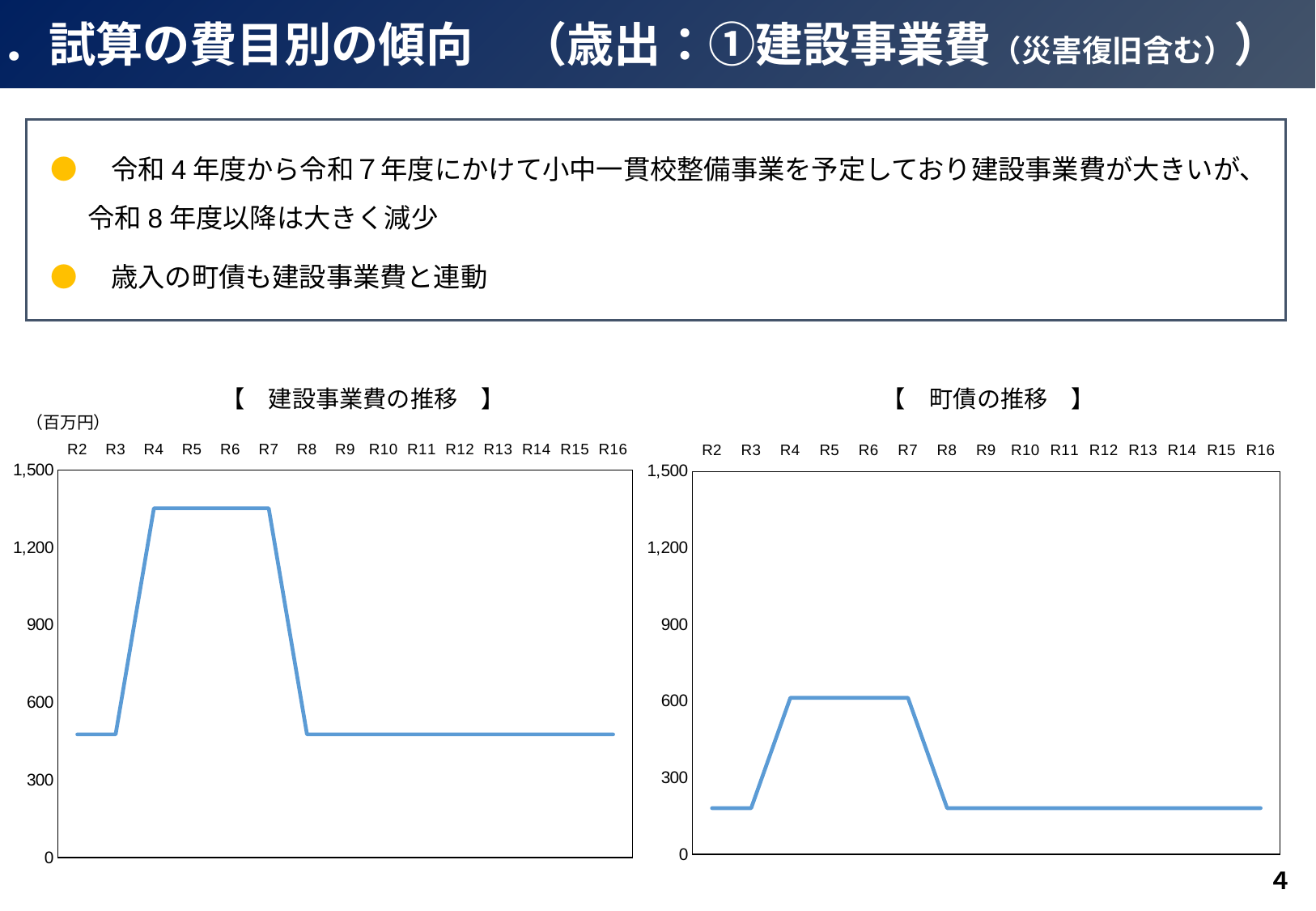

４．試算の費目別の傾向　（歳出：①建設事業費（災害復旧含む））

●　令和4年度から令和７年度にかけて小中一貫校整備事業を予定しており建設事業費が大きいが、
     令和8年度以降は大きく減少

●　歳入の町債も建設事業費と連動
【　建設事業費の推移　】
【　町債の推移　】
（百万円）

### Chart

| Category | 投資的経費 |
|---|---|
| R2 | 477.0 |
| R3 | 477.0 |
| R4 | 1352.0 |
| R5 | 1352.0 |
| R6 | 1352.0 |
| R7 | 1352.0 |
| R8 | 477.0 |
| R9 | 477.0 |
| R10 | 477.0 |
| R11 | 477.0 |
| R12 | 477.0 |
| R13 | 477.0 |
| R14 | 477.0 |
| R15 | 477.0 |
| R16 | 477.0 |

### Chart

| Category | 町債 |
|---|---|
| R2 | 181.0 |
| R3 | 181.0 |
| R4 | 613.0 |
| R5 | 613.0 |
| R6 | 613.0 |
| R7 | 613.0 |
| R8 | 181.0 |
| R9 | 181.0 |
| R10 | 181.0 |
| R11 | 181.0 |
| R12 | 181.0 |
| R13 | 181.0 |
| R14 | 181.0 |
| R15 | 181.0 |
| R16 | 181.0 |
４